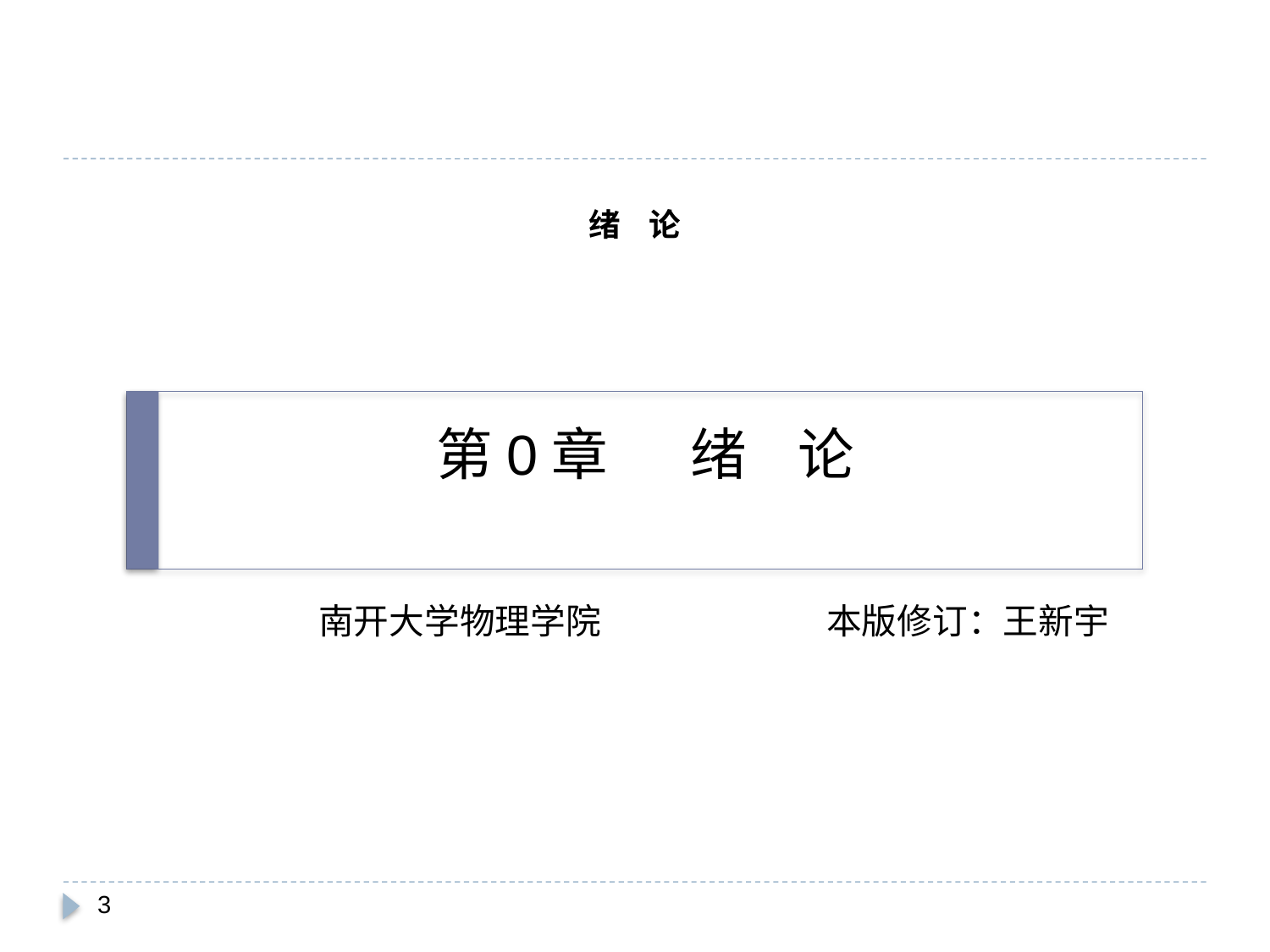

绪    论
# 第0章	绪    论
南开大学物理学院		本版修订：王新宇
3